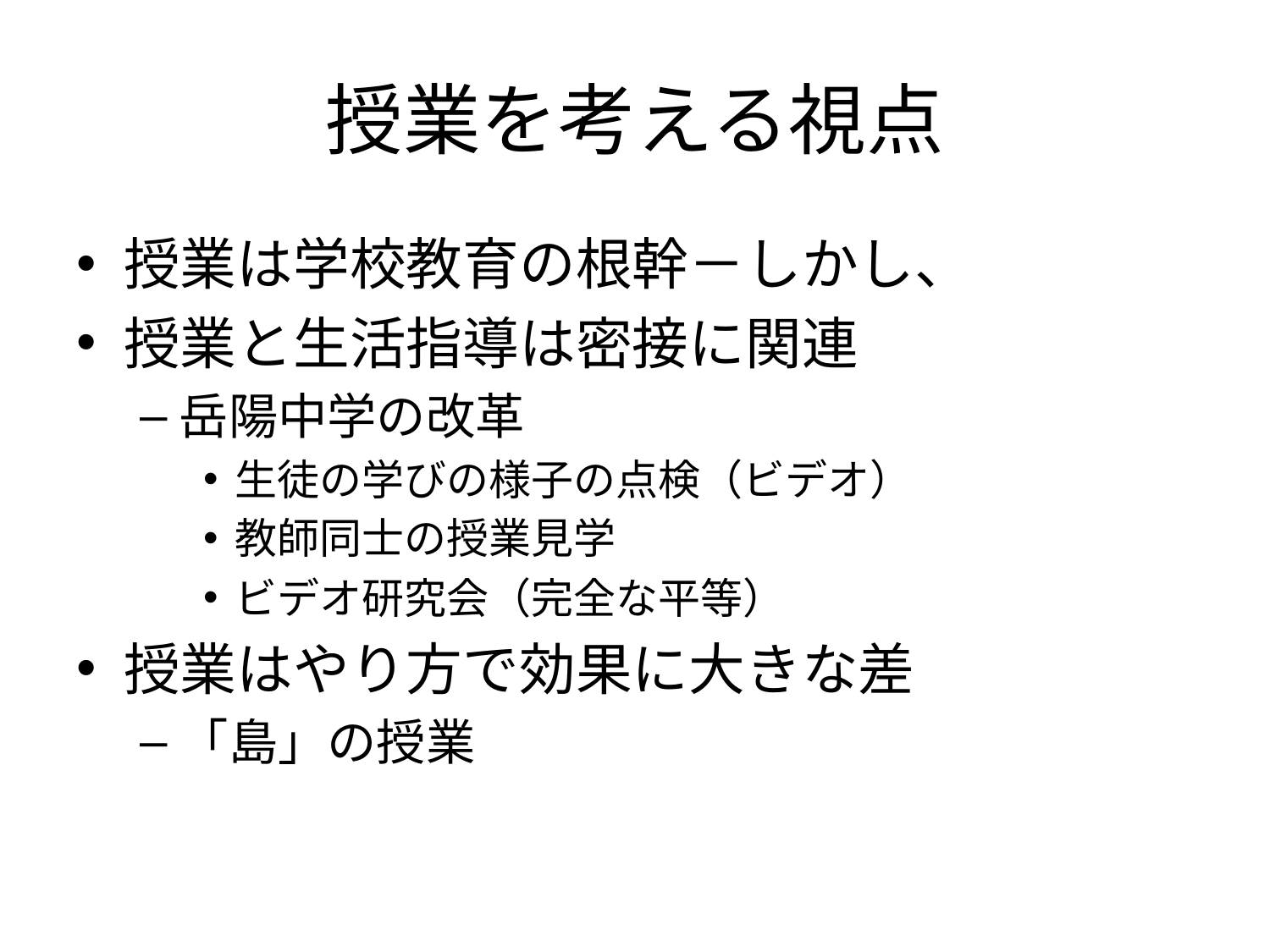

# 授業を考える視点
授業は学校教育の根幹－しかし、
授業と生活指導は密接に関連
岳陽中学の改革
生徒の学びの様子の点検（ビデオ）
教師同士の授業見学
ビデオ研究会（完全な平等）
授業はやり方で効果に大きな差
「島」の授業